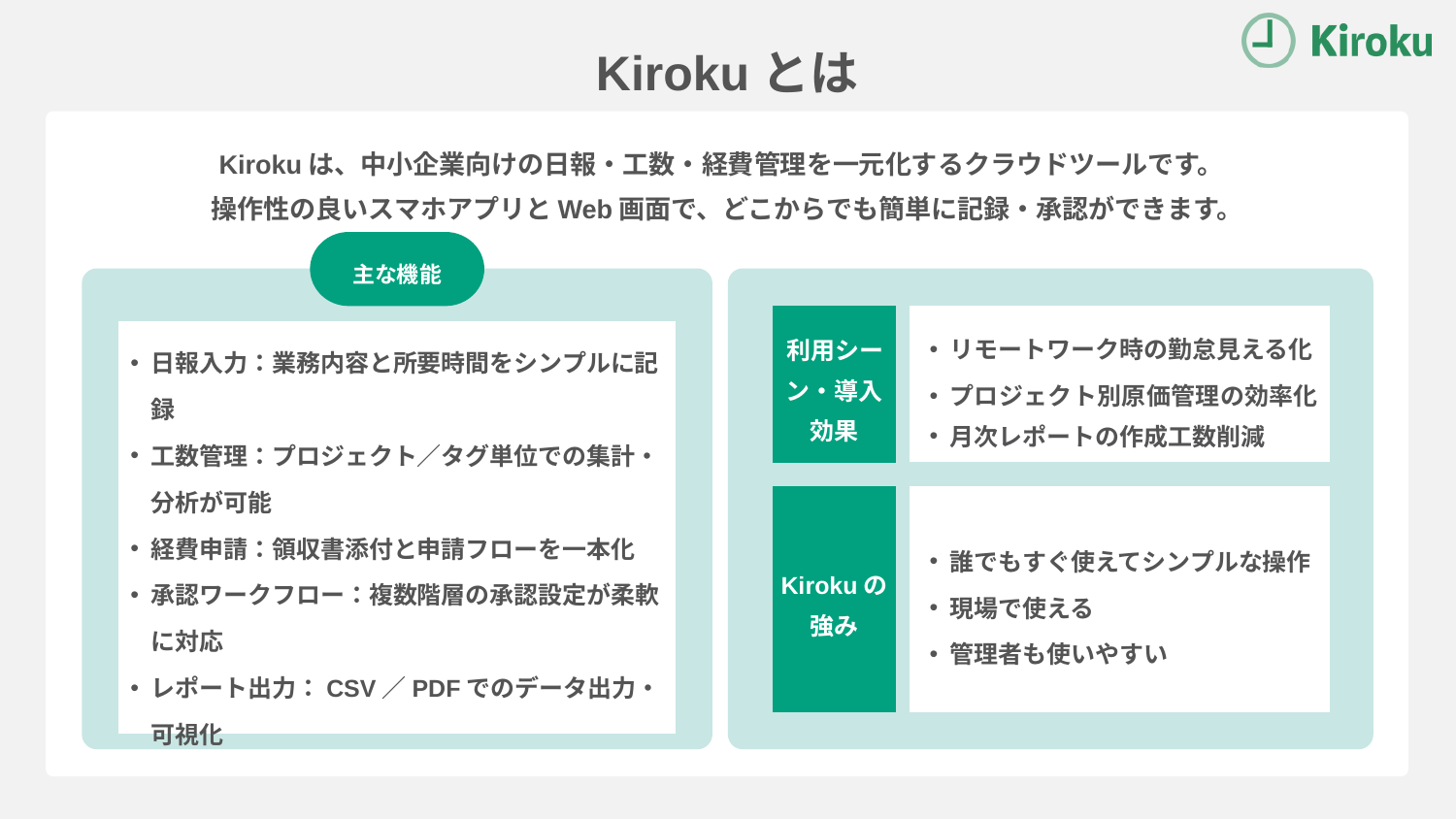

Kirokuとは

Kirokuは、中小企業向けの日報・工数・経費管理を一元化するクラウドツールです。
操作性の良いスマホアプリとWeb画面で、どこからでも簡単に記録・承認ができます。

主な機能

リモートワーク時の勤怠見える化
プロジェクト別原価管理の効率化
月次レポートの作成工数削減

利用シーン・導入効果
日報入力：業務内容と所要時間をシンプルに記録
工数管理：プロジェクト／タグ単位での集計・分析が可能
経費申請：領収書添付と申請フローを一本化
承認ワークフロー：複数階層の承認設定が柔軟に対応
レポート出力：CSV／PDFでのデータ出力・可視化

Kirokuの強み

誰でもすぐ使えてシンプルな操作
現場で使える
管理者も使いやすい